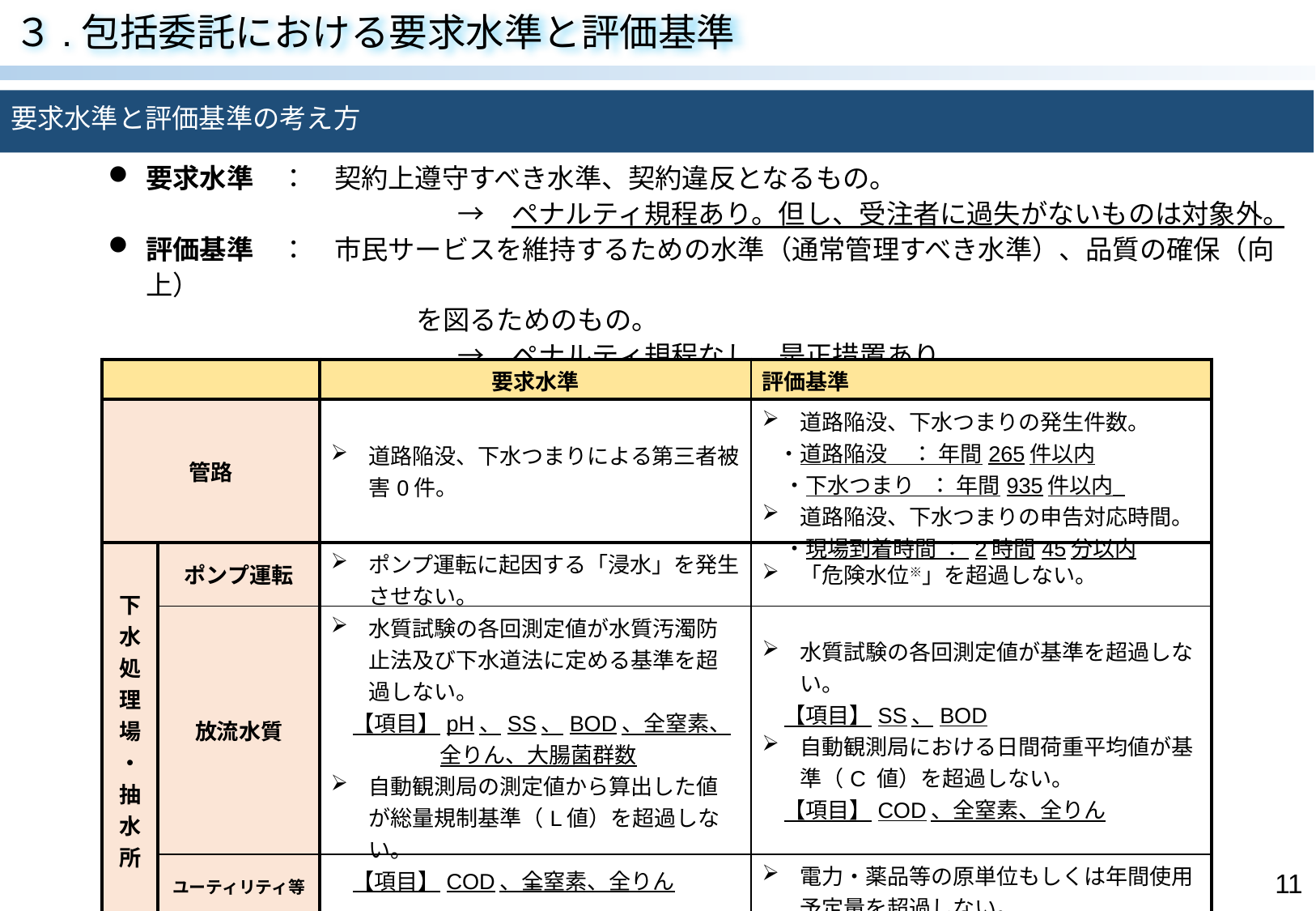

３.包括委託における要求水準と評価基準
要求水準と評価基準の考え方
要求水準　：　契約上遵守すべき水準、契約違反となるもの。
　　　　　　　　　　　　　→　ペナルティ規程あり。但し、受注者に過失がないものは対象外。
評価基準　：　市民サービスを維持するための水準（通常管理すべき水準）、品質の確保（向上）
　　　　　　　　  　　　を図るためのもの。
　　　　　　　　　　　　　→　ペナルティ規程なし、是正措置あり。
|  |  | 要求水準 | 評価基準 |
| --- | --- | --- | --- |
| 管路 |  | 道路陥没、下水つまりによる第三者被害0件。 | 道路陥没、下水つまりの発生件数。 ・道路陥没 ： 年間265件以内 　・下水つまり ： 年間935件以内 道路陥没、下水つまりの申告対応時間。 　・現場到着時間 ： 2時間45分以内 |
| 下水処理場・抽水所 | ポンプ運転 | ポンプ運転に起因する「浸水」を発生させない。 | 「危険水位※」を超過しない。 |
|  | 放流水質 | 水質試験の各回測定値が水質汚濁防止法及び下水道法に定める基準を超過しない。 　【項目】pH、SS、BOD、全窒素、 　　　　　全りん、大腸菌群数 自動観測局の測定値から算出した値が総量規制基準（L値）を超過しない。 　【項目】COD、全窒素、全りん | 水質試験の各回測定値が基準を超過しない。 　【項目】SS、BOD 自動観測局における日間荷重平均値が基準（C 値）を超過しない。 　【項目】COD、全窒素、全りん |
|  | ユーティリティ等 | － | 電力・薬品等の原単位もしくは年間使用予定量を超過しない。 |
11